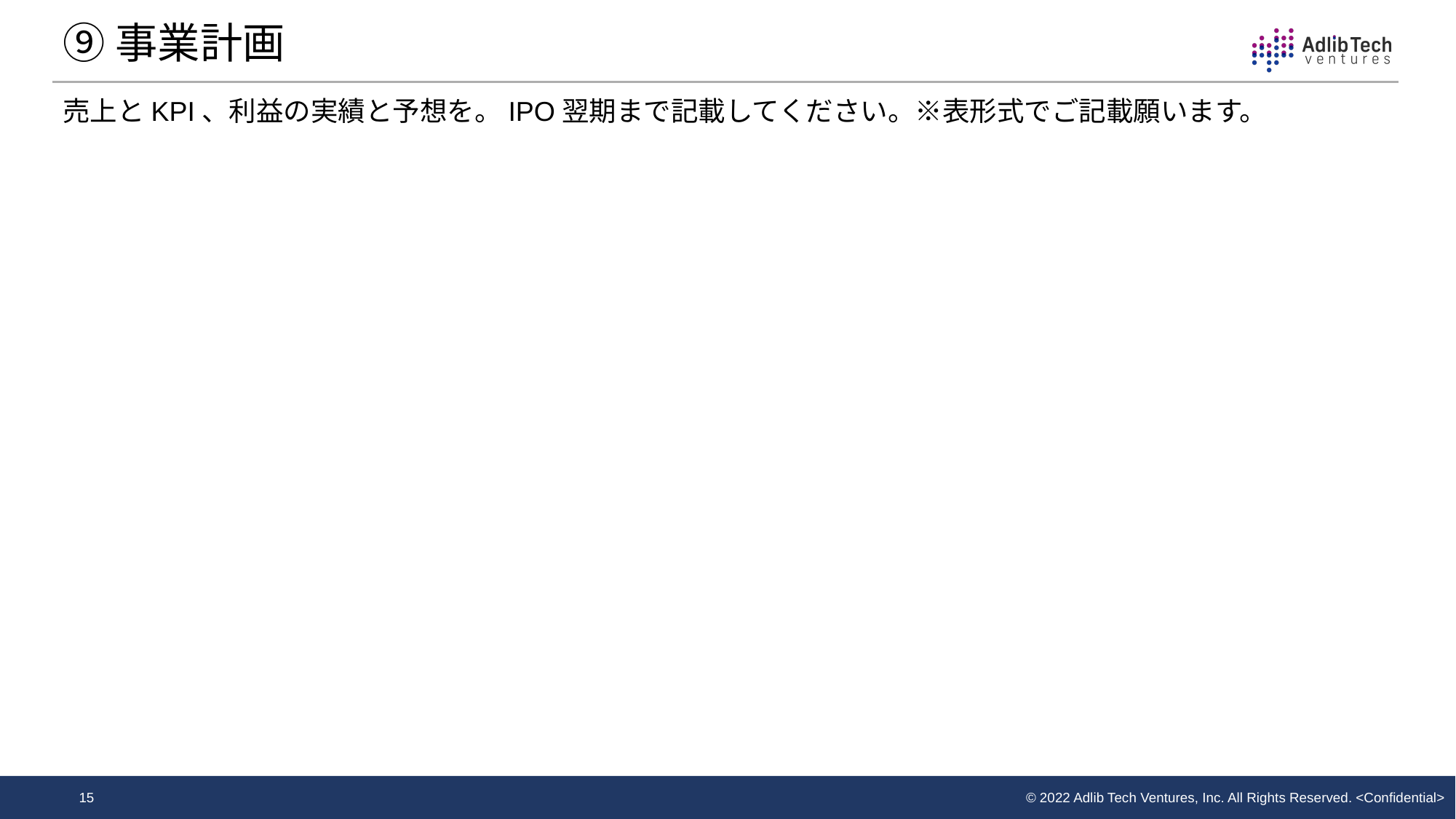

# ⑨事業計画
売上とKPI、利益の実績と予想を。IPO翌期まで記載してください。※表形式でご記載願います。
15
© 2022 Adlib Tech Ventures, Inc. All Rights Reserved. <Confidential>